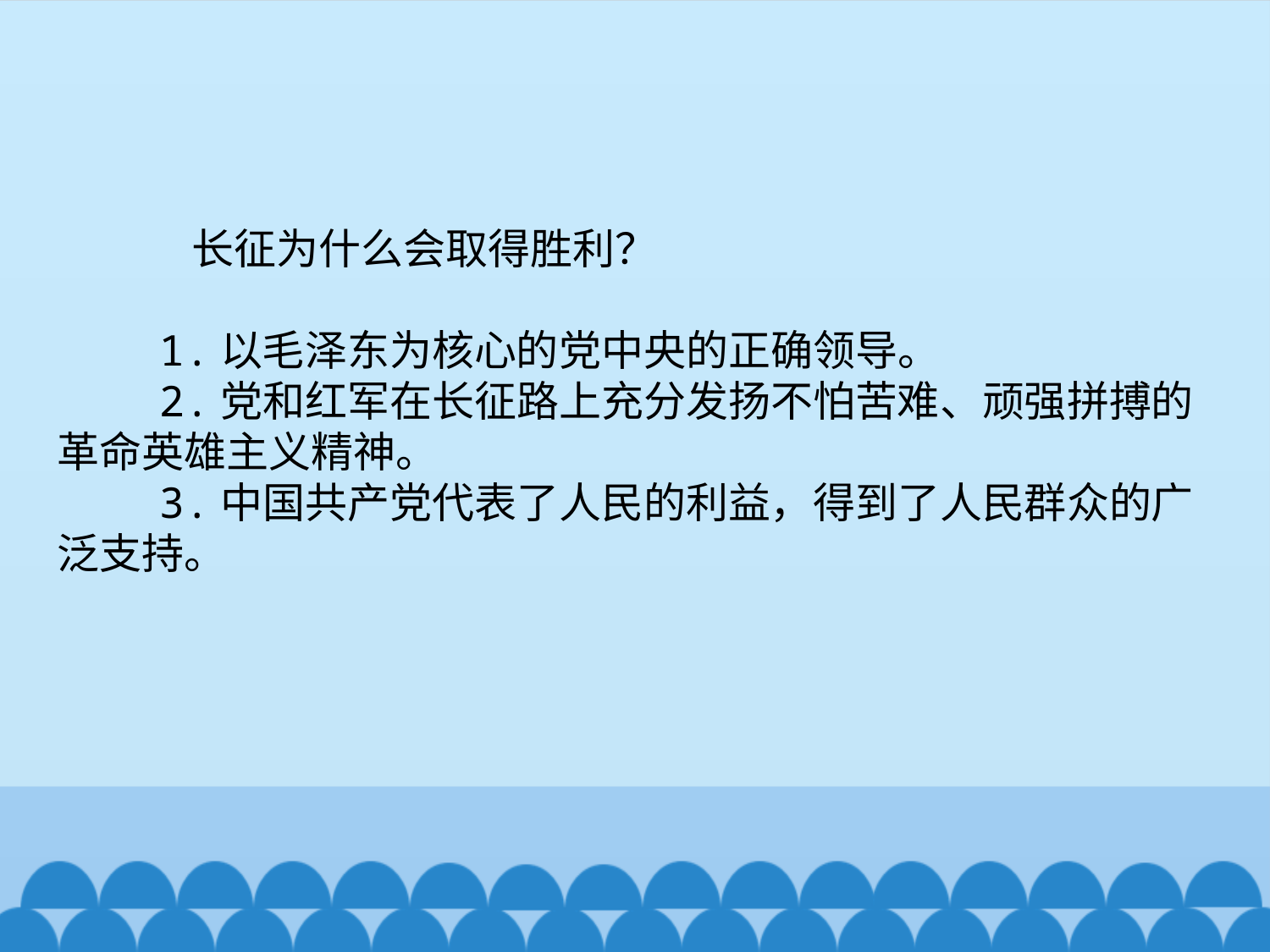

长征为什么会取得胜利？

    1.以毛泽东为核心的党中央的正确领导。
    2.党和红军在长征路上充分发扬不怕苦难、顽强拼搏的革命英雄主义精神。
    3.中国共产党代表了人民的利益，得到了人民群众的广泛支持。